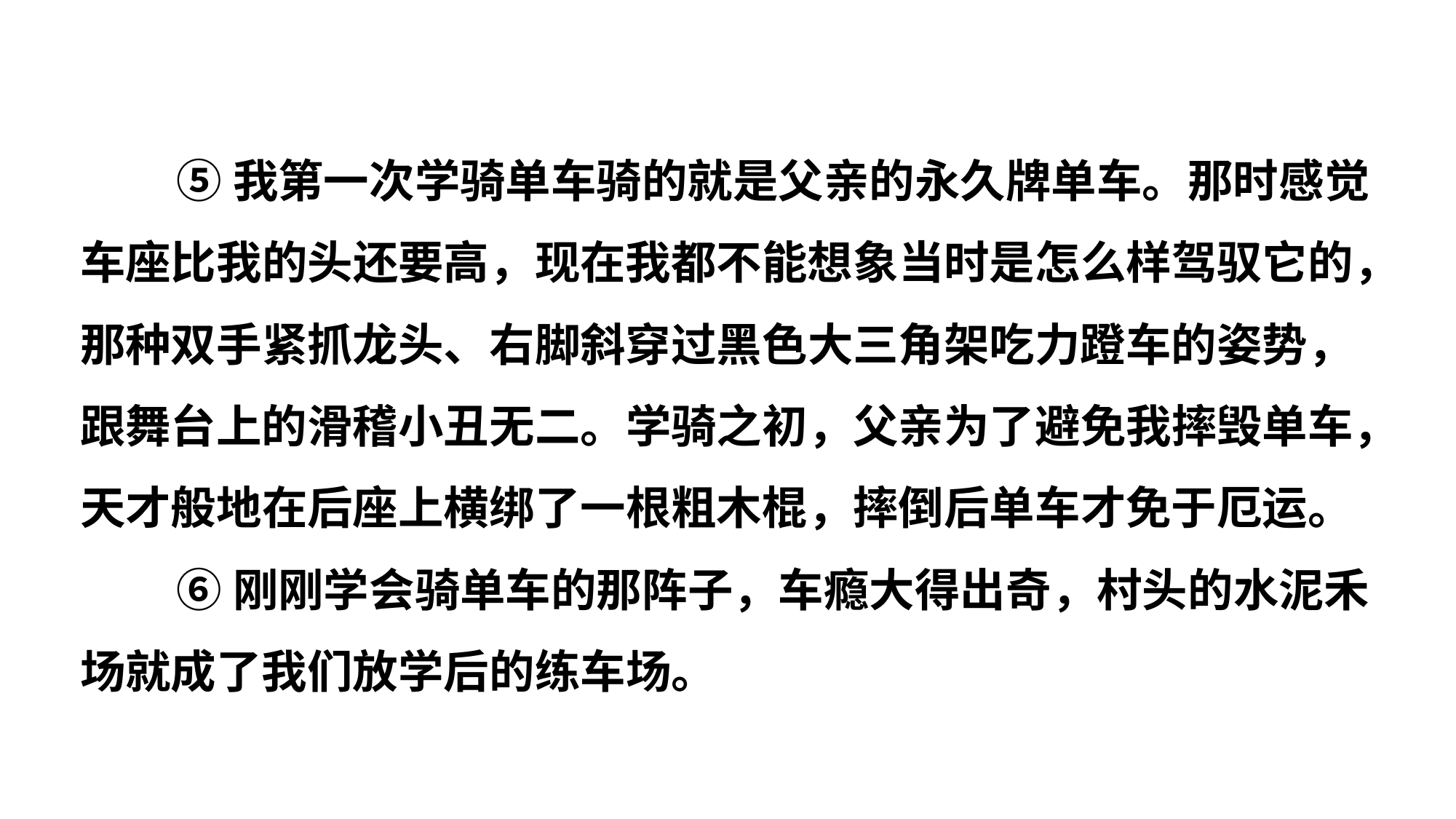

⑤我第一次学骑单车骑的就是父亲的永久牌单车。那时感觉车座比我的头还要高，现在我都不能想象当时是怎么样驾驭它的，那种双手紧抓龙头、右脚斜穿过黑色大三角架吃力蹬车的姿势，跟舞台上的滑稽小丑无二。学骑之初，父亲为了避免我摔毁单车，天才般地在后座上横绑了一根粗木棍，摔倒后单车才免于厄运。
⑥刚刚学会骑单车的那阵子，车瘾大得出奇，村头的水泥禾场就成了我们放学后的练车场。